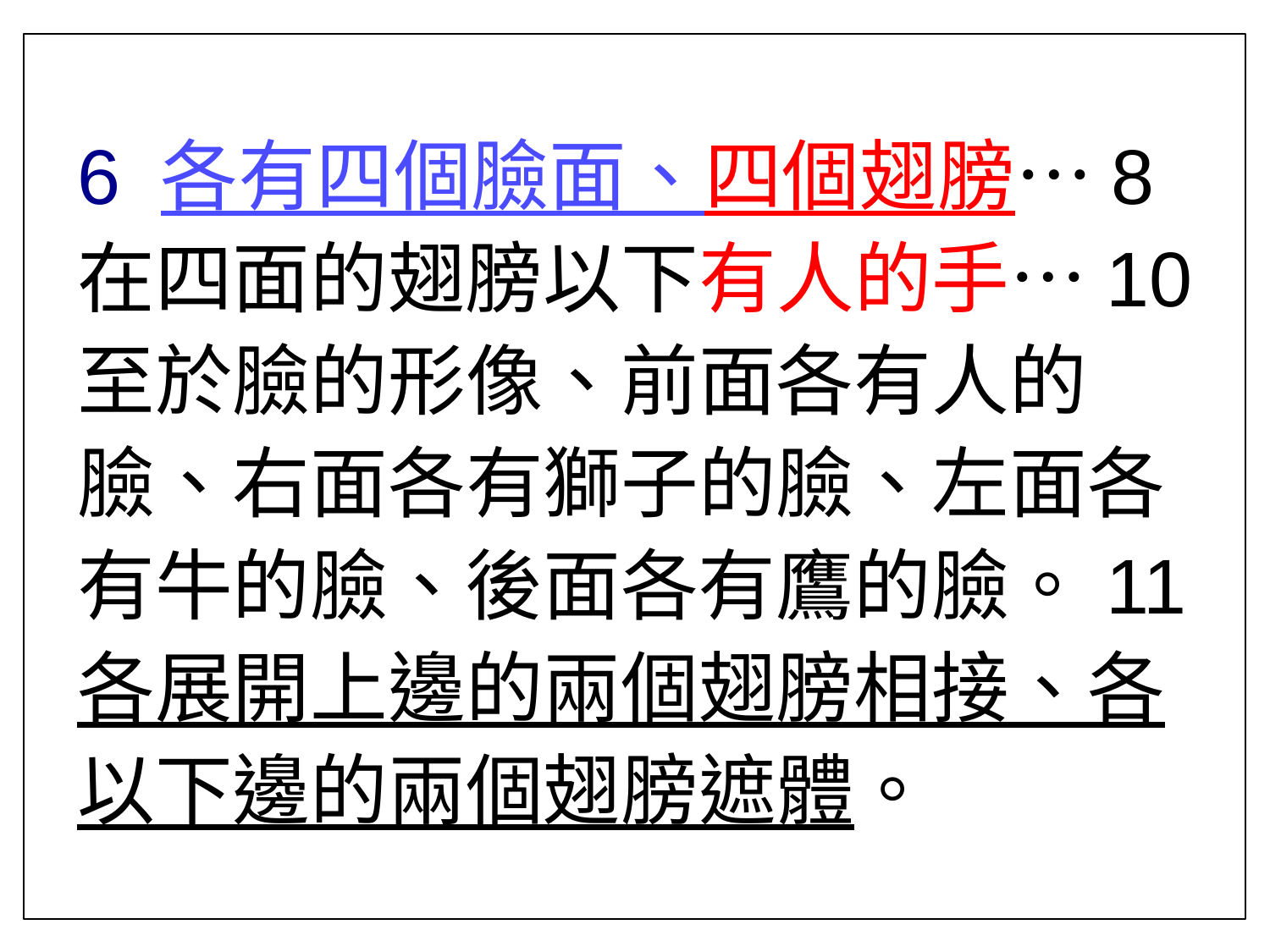

6 各有四個臉面、四個翅膀…8 在四面的翅膀以下有人的手…10 至於臉的形像、前面各有人的臉、右面各有獅子的臉、左面各有牛的臉、後面各有鷹的臉。11 各展開上邊的兩個翅膀相接、各以下邊的兩個翅膀遮體。